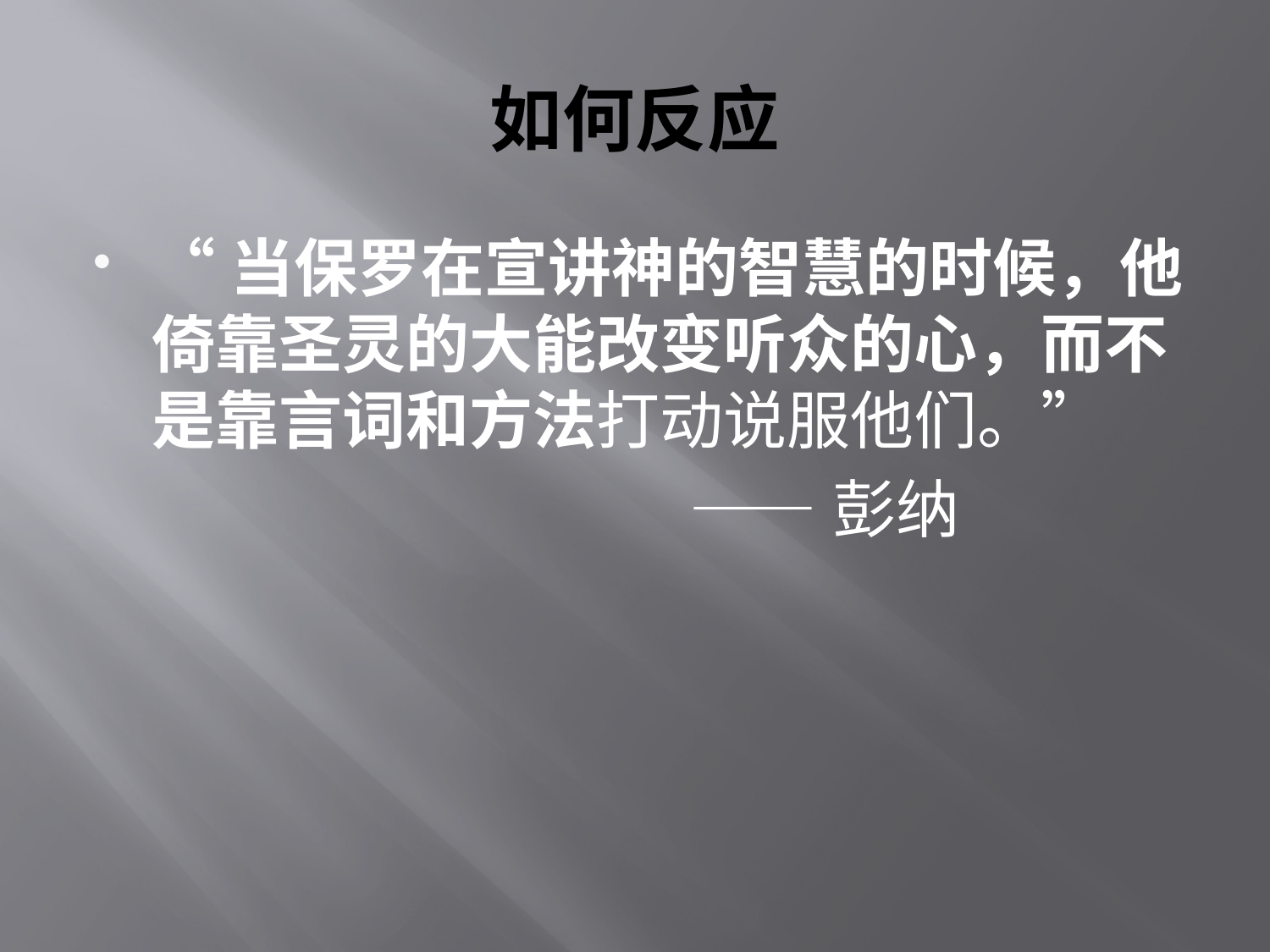

# 如何反应
“当保罗在宣讲神的智慧的时候，他倚靠圣灵的大能改变听众的心，而不是靠言词和方法打动说服他们。”
                                          ——彭纳